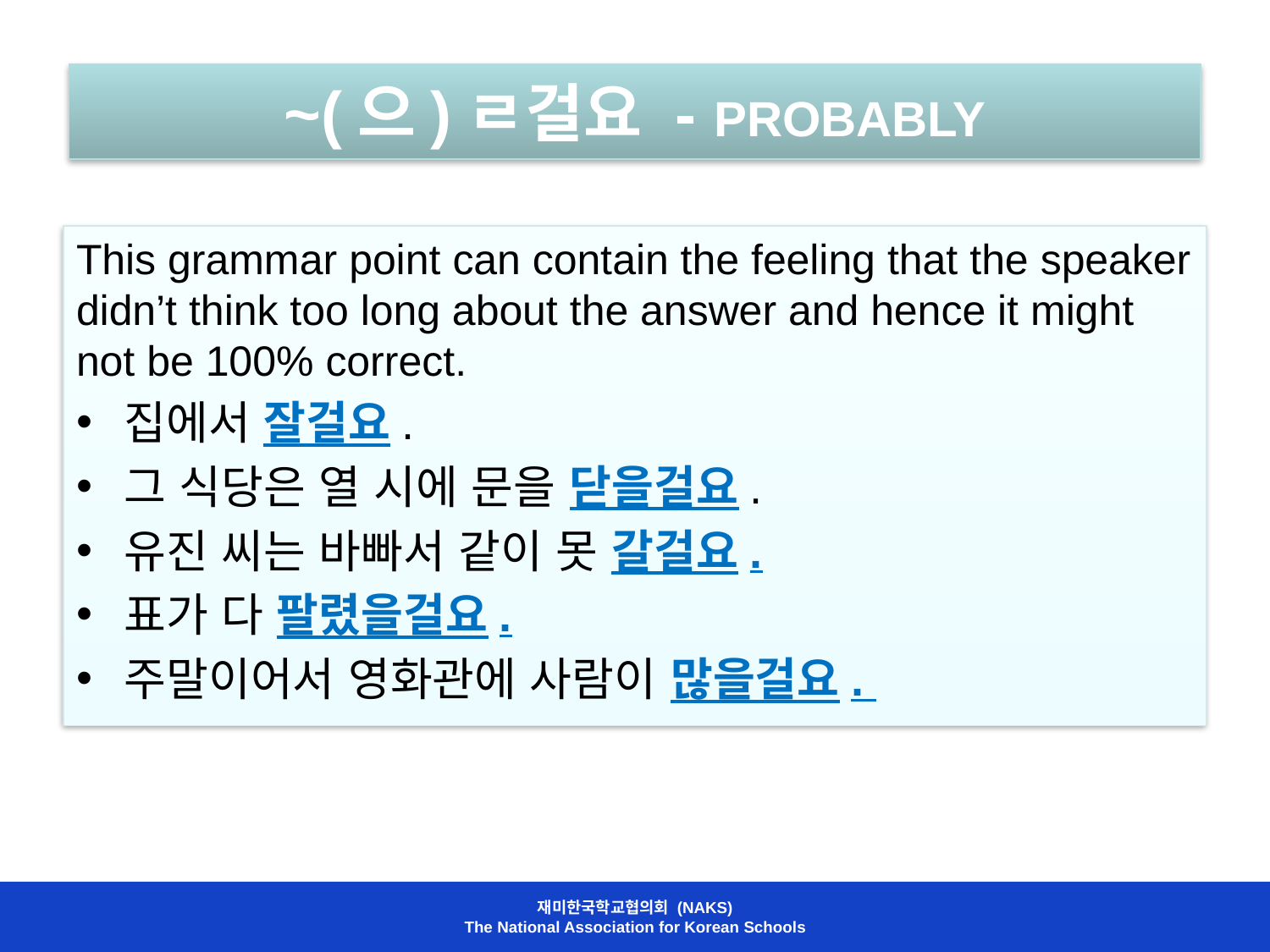

# ~(으)ㄹ걸요 - PROBABLY
This grammar point can contain the feeling that the speaker didn’t think too long about the answer and hence it might not be 100% correct.
집에서 잘걸요.
그 식당은 열 시에 문을 닫을걸요.
유진 씨는 바빠서 같이 못 갈걸요.
표가 다 팔렸을걸요.
주말이어서 영화관에 사람이 많을걸요.
재미한국학교협의회 (NAKS)
The National Association for Korean Schools